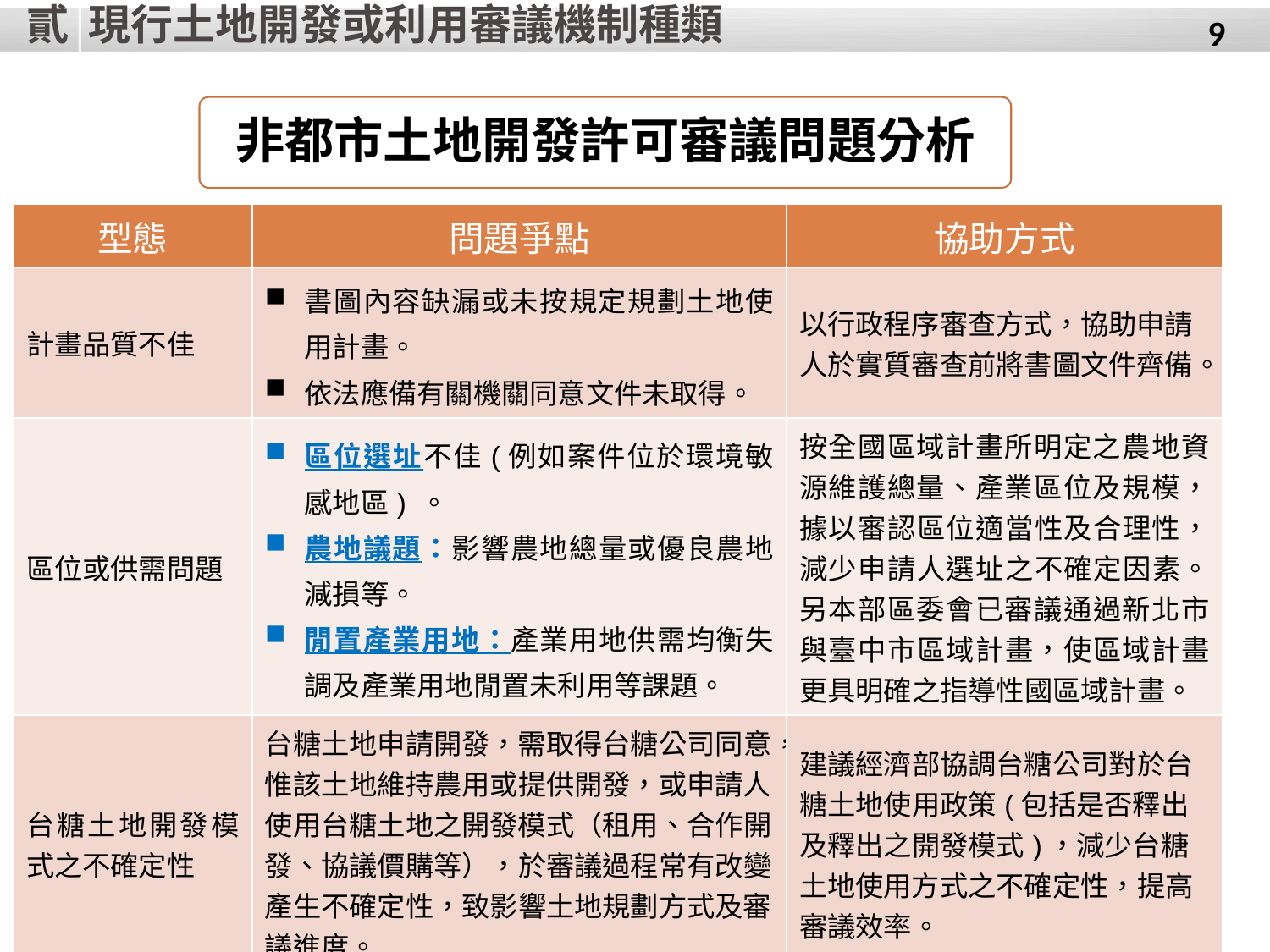

貳
現行土地開發或利用審議機制種類
9

非都市土地開發許可審議問題分析
| 型態 | 問題爭點 | 協助方式 |
| --- | --- | --- |
| 計畫品質不佳 | 書圖內容缺漏或未按規定規劃土地使用計畫。 依法應備有關機關同意文件未取得。 | 以行政程序審查方式，協助申請人於實質審查前將書圖文件齊備。 |
| 區位或供需問題 | 區位選址不佳(例如案件位於環境敏感地區) 。 農地議題：影響農地總量或優良農地減損等。 閒置產業用地：產業用地供需均衡失調及產業用地閒置未利用等課題。 | 按全國區域計畫所明定之農地資源維護總量、產業區位及規模，據以審認區位適當性及合理性，減少申請人選址之不確定因素。另本部區委會已審議通過新北市與臺中市區域計畫，使區域計畫更具明確之指導性國區域計畫。 |
| 台糖土地開發模式之不確定性 | 台糖土地申請開發，需取得台糖公司同意，惟該土地維持農用或提供開發，或申請人使用台糖土地之開發模式（租用、合作開發、協議價購等），於審議過程常有改變產生不確定性，致影響土地規劃方式及審議進度。 | 建議經濟部協調台糖公司對於台糖土地使用政策(包括是否釋出及釋出之開發模式)，減少台糖土地使用方式之不確定性，提高審議效率。 |